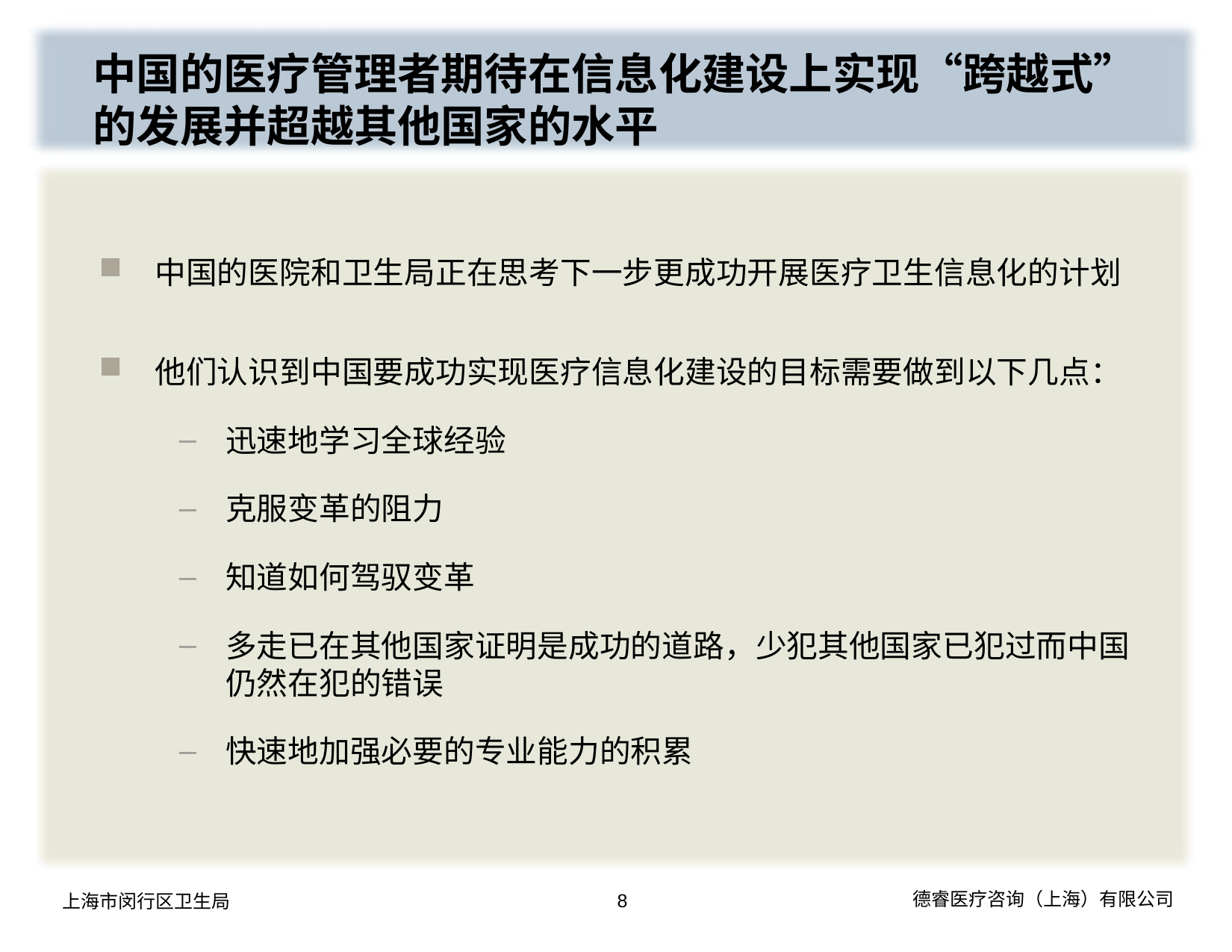

中国的医疗管理者期待在信息化建设上实现“跨越式”的发展并超越其他国家的水平
中国的医院和卫生局正在思考下一步更成功开展医疗卫生信息化的计划
他们认识到中国要成功实现医疗信息化建设的目标需要做到以下几点：
迅速地学习全球经验
克服变革的阻力
知道如何驾驭变革
多走已在其他国家证明是成功的道路，少犯其他国家已犯过而中国仍然在犯的错误
快速地加强必要的专业能力的积累
8